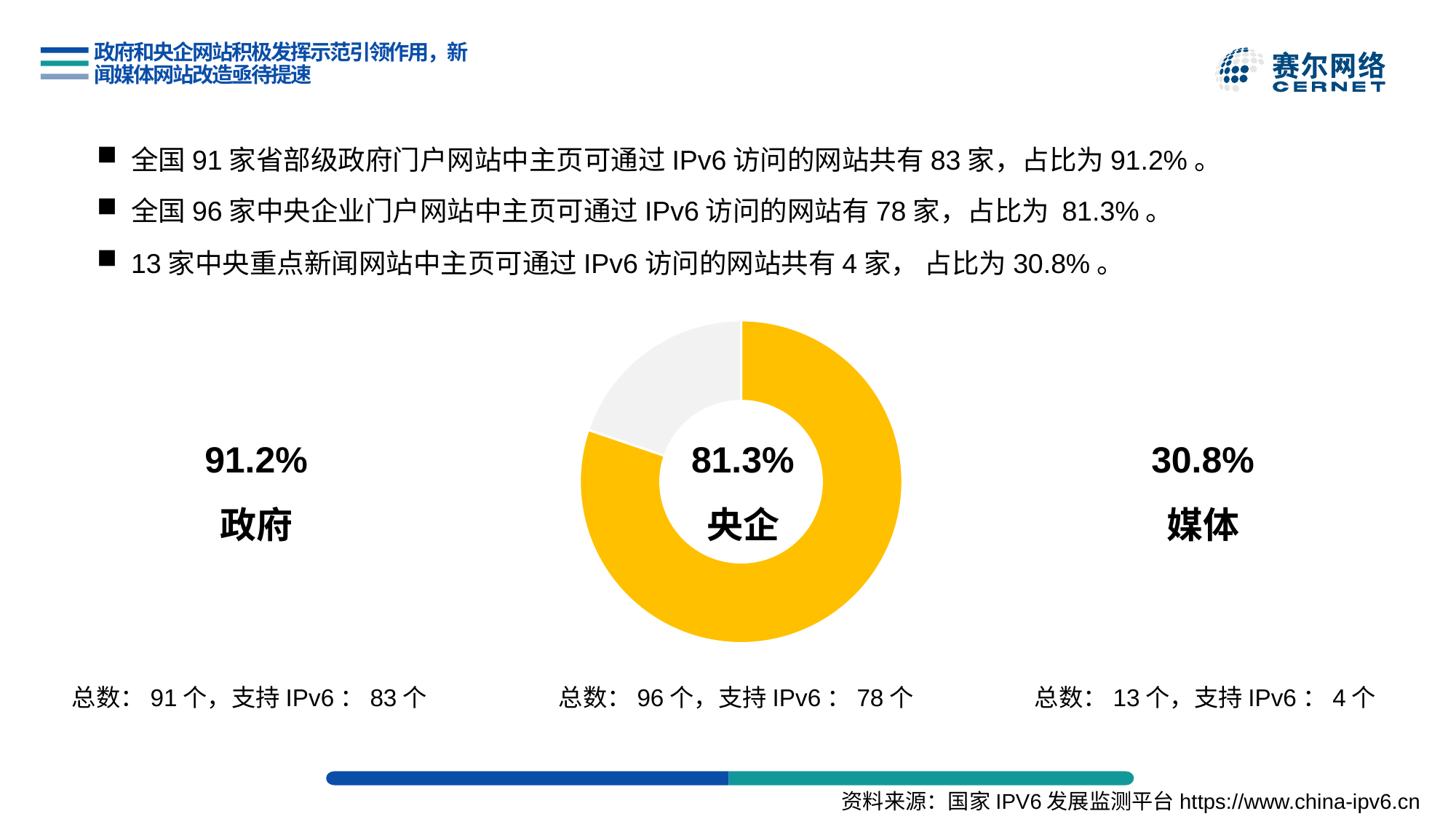

# 政府和央企网站积极发挥示范引领作用，新闻媒体网站改造亟待提速
全国91家省部级政府门户网站中主页可通过IPv6访问的网站共有83家，占比为91.2%。
全国96家中央企业门户网站中主页可通过IPv6访问的网站有78家，占比为 81.3%。
13家中央重点新闻网站中主页可通过IPv6访问的网站共有4家， 占比为30.8%。

### Chart

| Category | 数量 |
|---|---|
| 支持IPv6 | 77.0 |
| 不支持IPv6 | 19.0 |
91.2%
政府
81.3%
央企
30.8%
媒体
总数：91个，支持IPv6：83个
总数：96个，支持IPv6：78个
总数：13个，支持IPv6：4个
资料来源：国家IPV6发展监测平台https://www.china-ipv6.cn